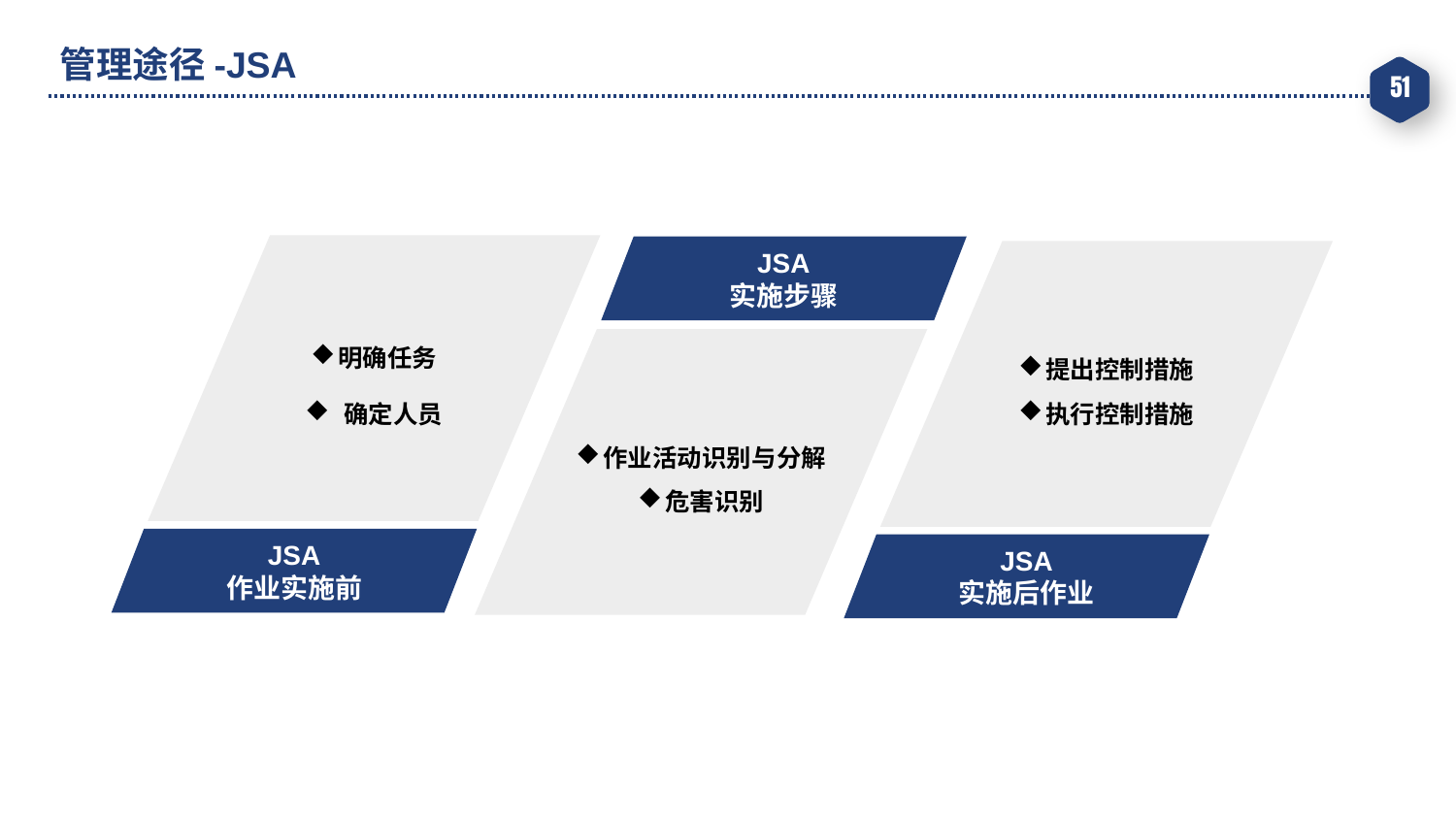

管理途径-JSA
明确任务
 确定人员
JSA
作业实施前
JSA
实施步骤
作业活动识别与分解
危害识别
提出控制措施
执行控制措施
JSA
实施后作业